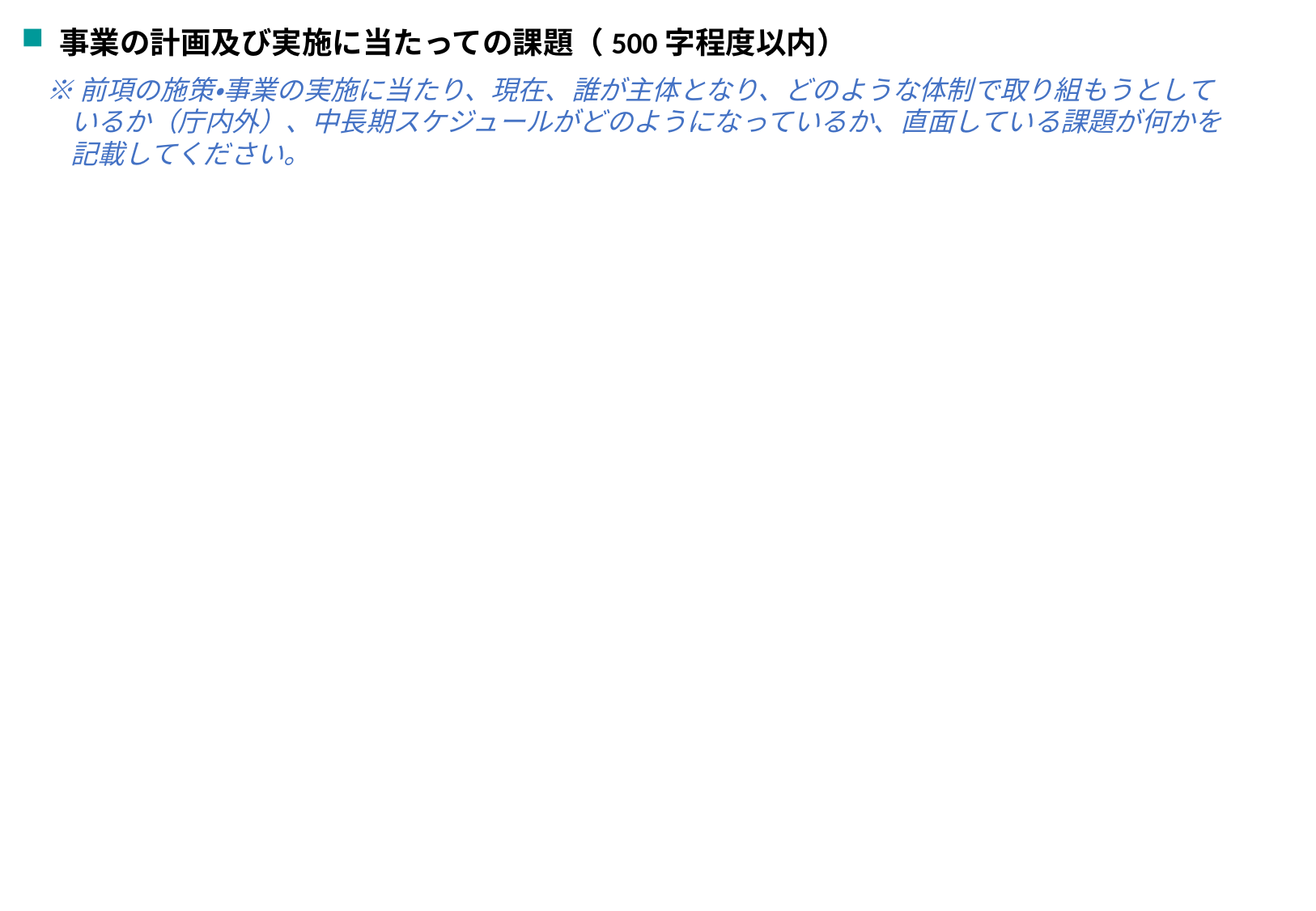

事業の計画及び実施に当たっての課題（500字程度以内）
※前項の施策・事業の実施に当たり、現在、誰が主体となり、どのような体制で取り組もうとしているか（庁内外）、中長期スケジュールがどのようになっているか、直面している課題が何かを記載してください。